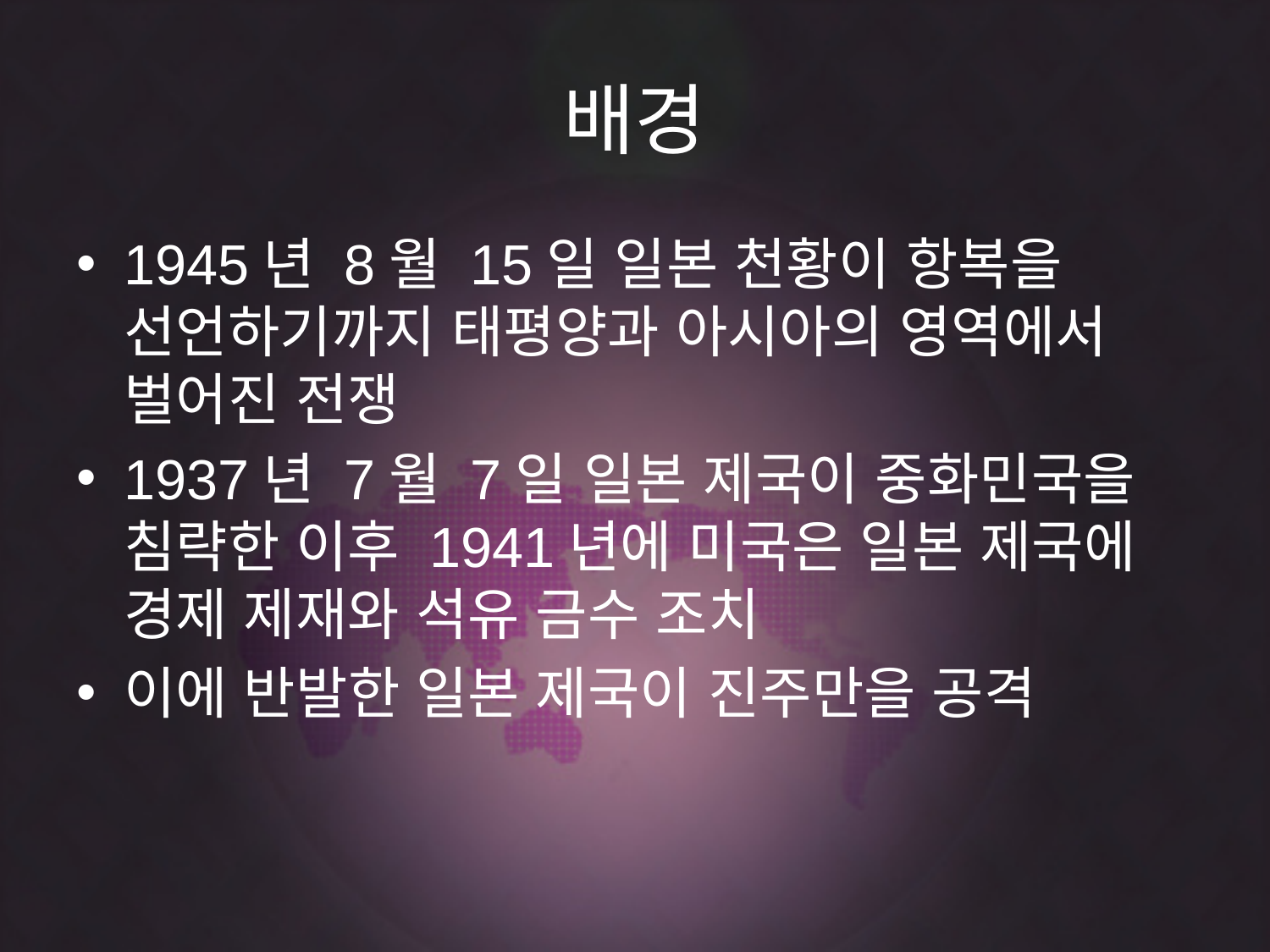

# 배경
1945년 8월 15일 일본 천황이 항복을 선언하기까지 태평양과 아시아의 영역에서 벌어진 전쟁
1937년 7월 7일 일본 제국이 중화민국을 침략한 이후 1941년에 미국은 일본 제국에 경제 제재와 석유 금수 조치
이에 반발한 일본 제국이 진주만을 공격